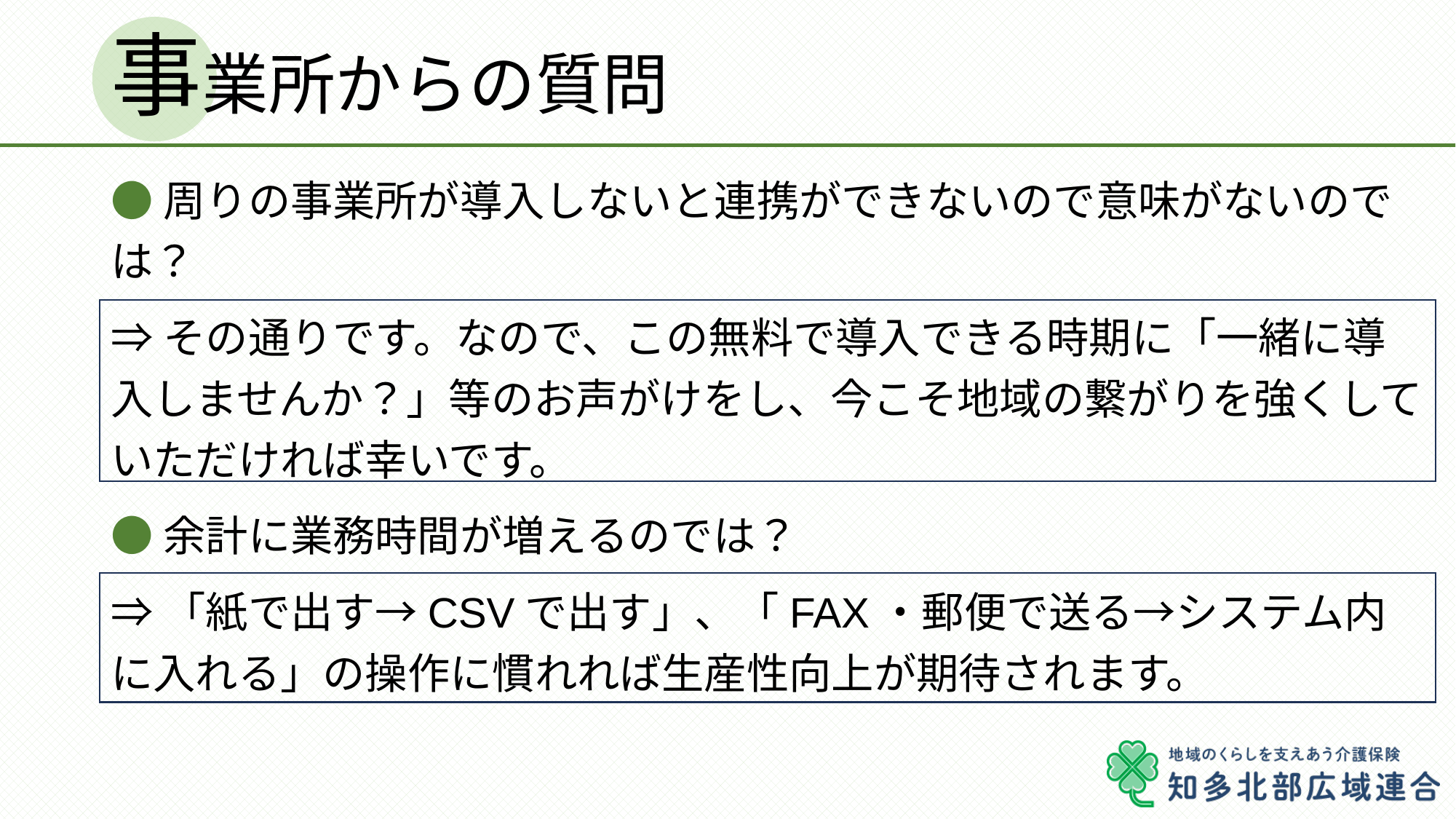

# 事業所からの質問
●周りの事業所が導入しないと連携ができないので意味がないのでは？
⇒その通りです。なので、この無料で導入できる時期に「一緒に導入しませんか？」等のお声がけをし、今こそ地域の繋がりを強くしていただければ幸いです。
●余計に業務時間が増えるのでは？
⇒「紙で出す→CSVで出す」、「FAX・郵便で送る→システム内に入れる」の操作に慣れれば生産性向上が期待されます。